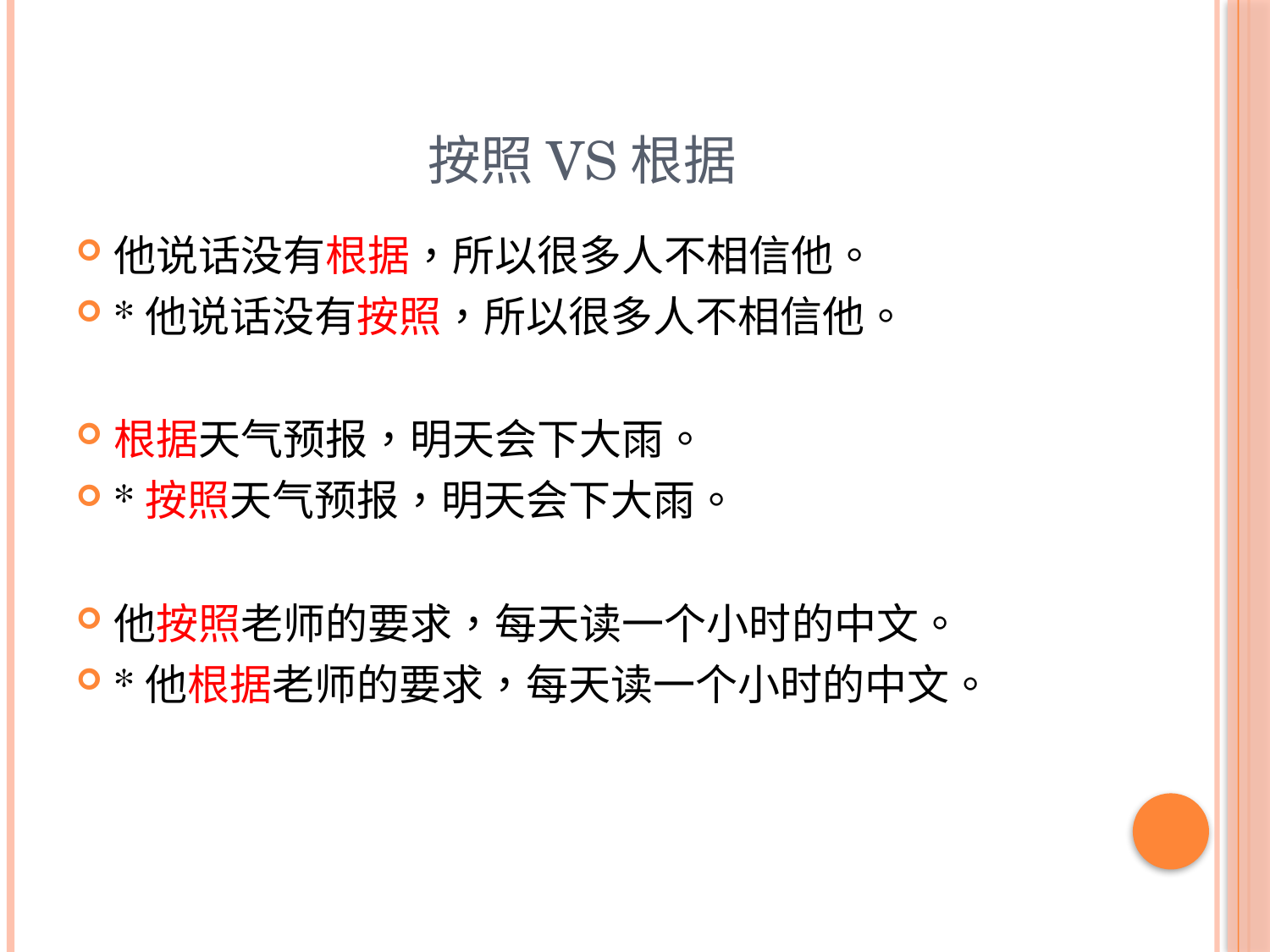

# 按照vs根据
他说话没有根据，所以很多人不相信他。
*他说话没有按照，所以很多人不相信他。

根据天气预报，明天会下大雨。
*按照天气预报，明天会下大雨。

他按照老师的要求，每天读一个小时的中文。
*他根据老师的要求，每天读一个小时的中文。